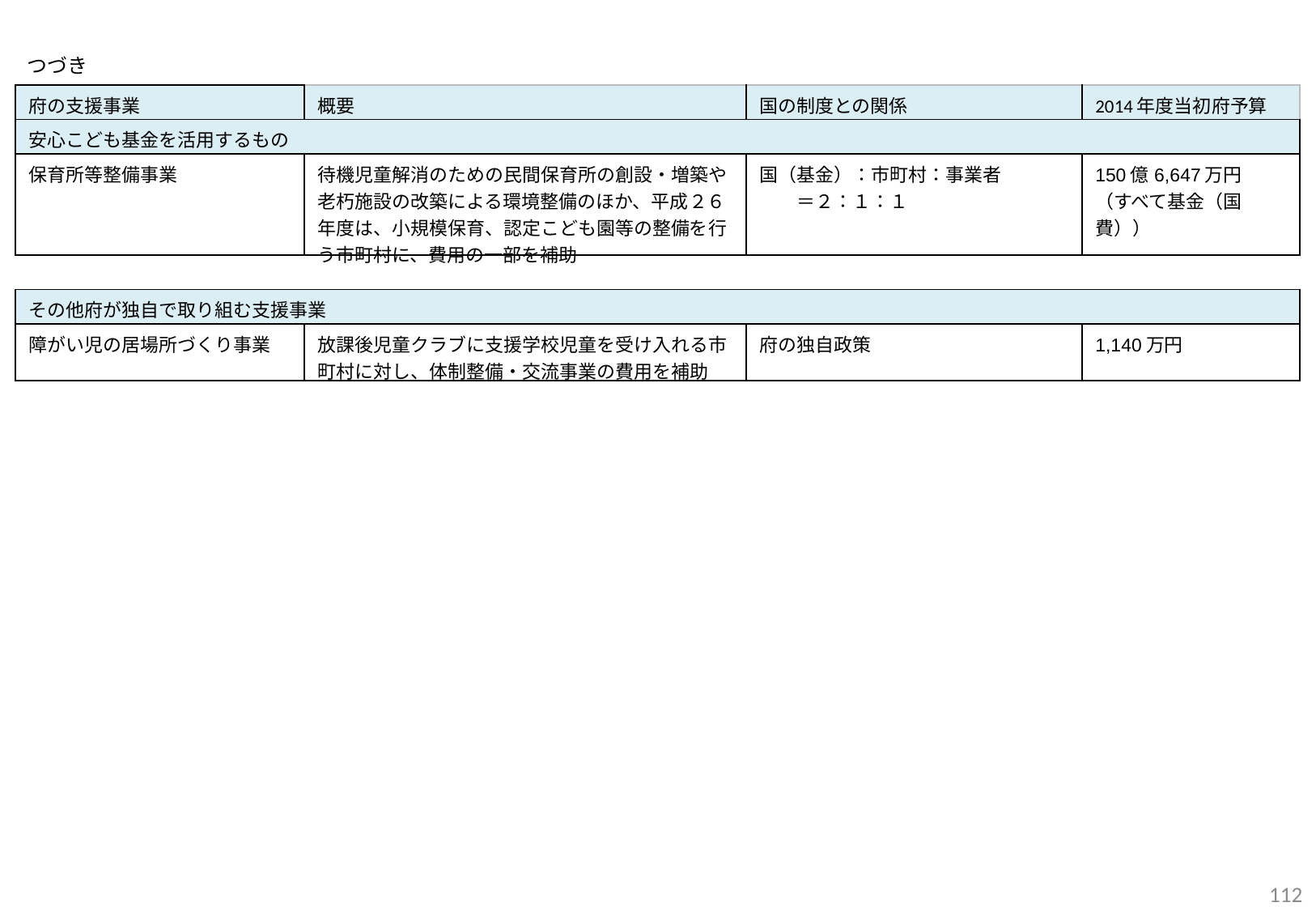

つづき
| 府の支援事業 | 概要 | 国の制度との関係 | 2014年度当初府予算 |
| --- | --- | --- | --- |
| 安心こども基金を活用するもの |  |  |  |
| 保育所等整備事業 | 待機児童解消のための民間保育所の創設・増築や老朽施設の改築による環境整備のほか、平成２６年度は、小規模保育、認定こども園等の整備を行う市町村に、費用の一部を補助 | 国（基金）：市町村：事業者 　　＝２：１：１ | 150億6,647万円 （すべて基金（国費）） |
|  |  |  |  |
| その他府が独自で取り組む支援事業 |  |  |  |
| 障がい児の居場所づくり事業 | 放課後児童クラブに支援学校児童を受け入れる市町村に対し、体制整備・交流事業の費用を補助 | 府の独自政策 | 1,140万円 |
112